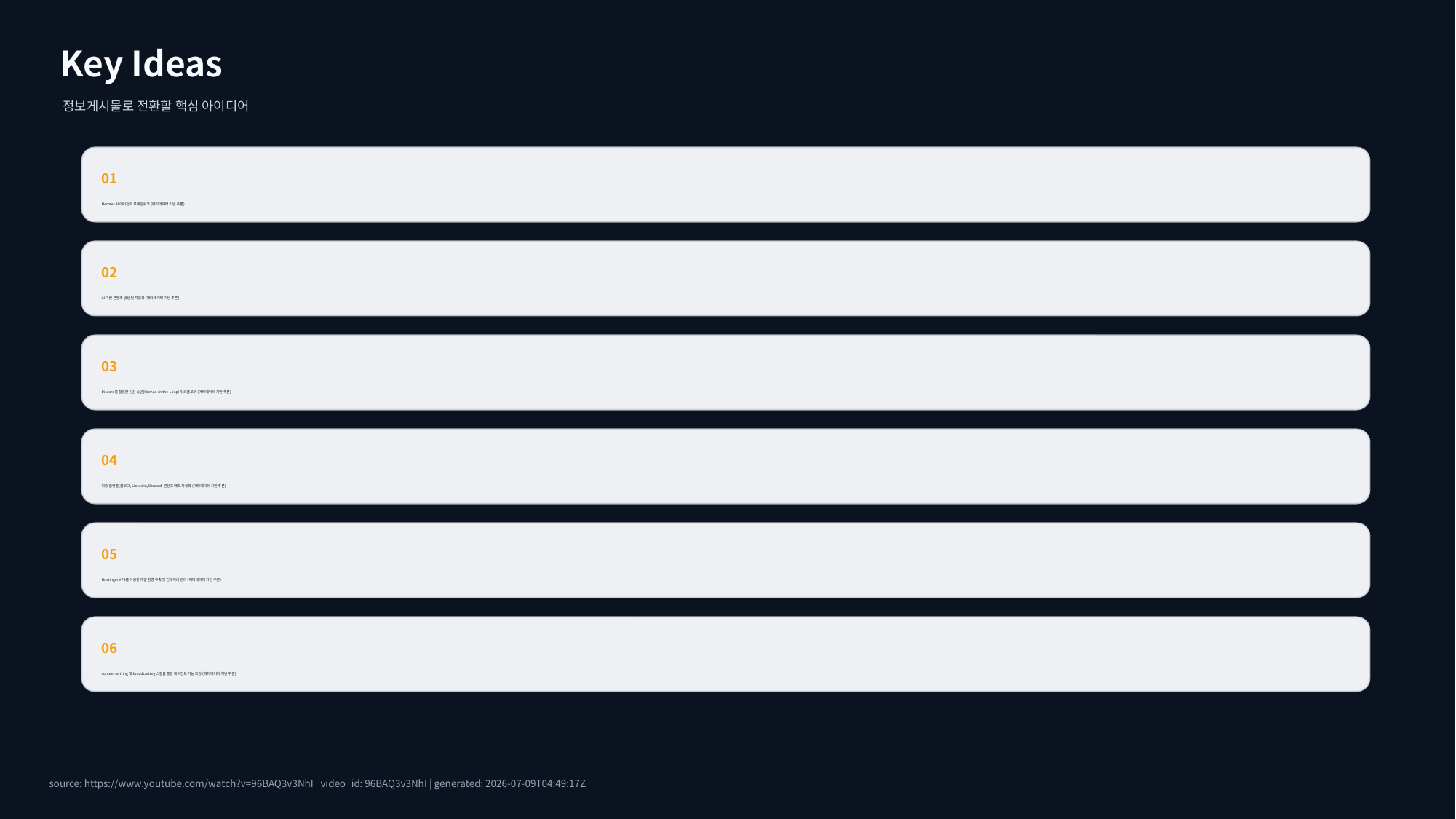

Key Ideas
정보게시물로 전환할 핵심 아이디어

01
Hermes AI 에이전트 프레임워크 (메타데이터 기반 추론)

02
AI 기반 콘텐츠 생성 및 자동화 (메타데이터 기반 추론)

03
Discord를 활용한 인간 승인(Human-in-the-Loop) 워크플로우 (메타데이터 기반 추론)

04
다중 플랫폼(블로그, LinkedIn, Discord) 콘텐츠 배포 자동화 (메타데이터 기반 추론)

05
Hostinger VPS를 이용한 개발 환경 구축 및 컨테이너 관리 (메타데이터 기반 추론)

06
content-writing 및 broadcasting 스킬을 통한 에이전트 기능 확장 (메타데이터 기반 추론)
source: https://www.youtube.com/watch?v=96BAQ3v3NhI | video_id: 96BAQ3v3NhI | generated: 2026-07-09T04:49:17Z